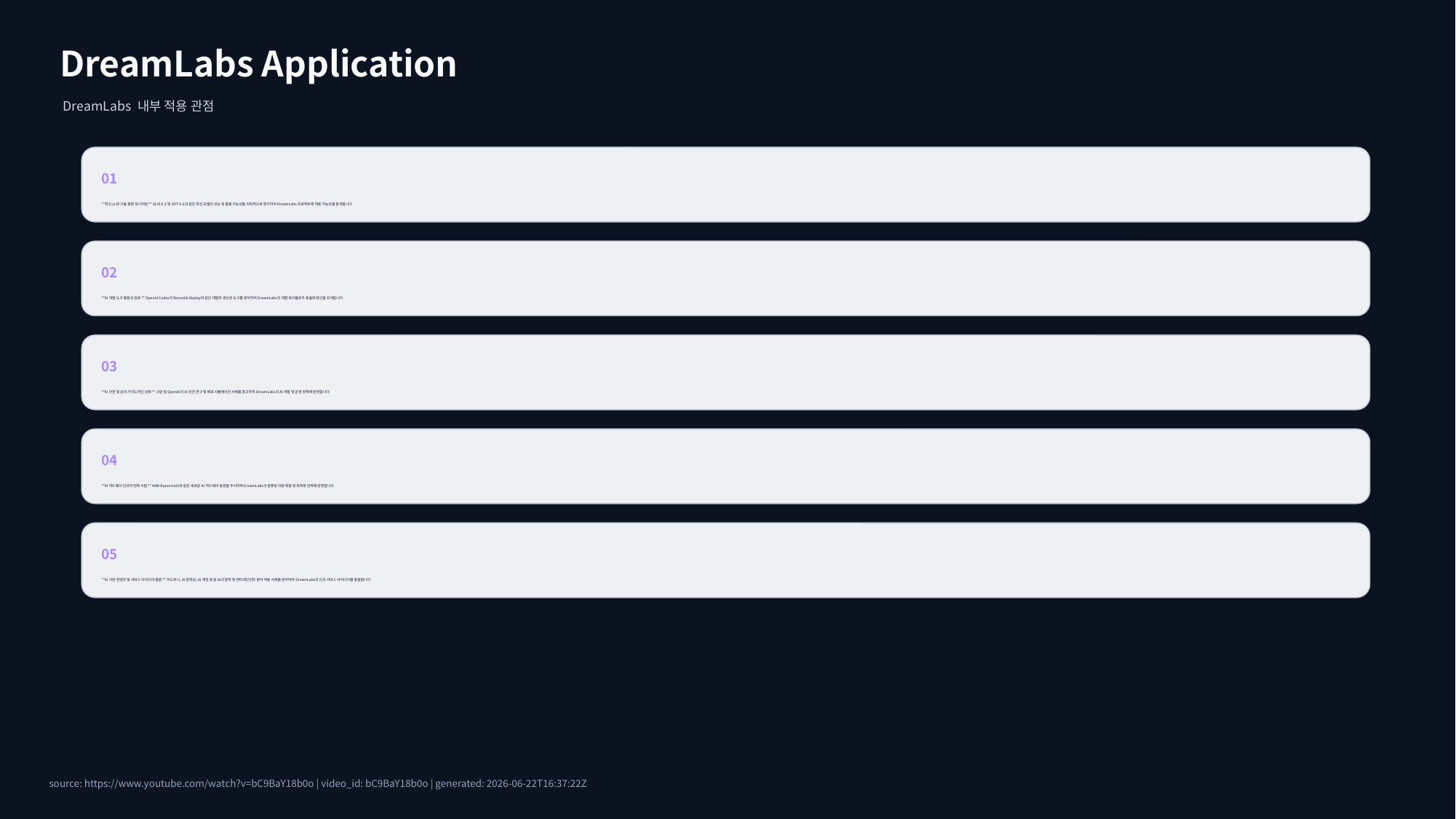

DreamLabs Application
DreamLabs 내부 적용 관점

01
**최신 LLM 기술 동향 모니터링:** GLM-5.2 및 GPT-5.6과 같은 최신 모델의 성능 및 활용 가능성을 지속적으로 평가하여 DreamLabs 프로젝트에 적용 가능성을 탐색합니다.

02
**AI 개발 도구 활용성 검토:** OpenAI Codex의 Record & Replay와 같은 개발자 생산성 도구를 분석하여 DreamLabs의 개발 워크플로우 효율화 방안을 모색합니다.

03
**AI 안전 및 윤리 가이드라인 강화:** 구글 및 OpenAI의 AI 안전 연구 및 배포 시뮬레이션 사례를 참고하여 DreamLabs의 AI 개발 및 운영 정책에 반영합니다.

04
**AI 하드웨어 인프라 전략 수립:** AMD Ryzen Halo와 같은 새로운 AI 하드웨어 동향을 주시하며 DreamLabs의 컴퓨팅 자원 확충 및 최적화 전략에 반영합니다.

05
**AI 기반 콘텐츠 및 서비스 아이디어 발굴:** 미드저니, AI 문학상, AI 게임 봇 등 AI의 창작 및 엔터테인먼트 분야 적용 사례를 분석하여 DreamLabs의 신규 서비스 아이디어를 발굴합니다.
source: https://www.youtube.com/watch?v=bC9BaY18b0o | video_id: bC9BaY18b0o | generated: 2026-06-22T16:37:22Z